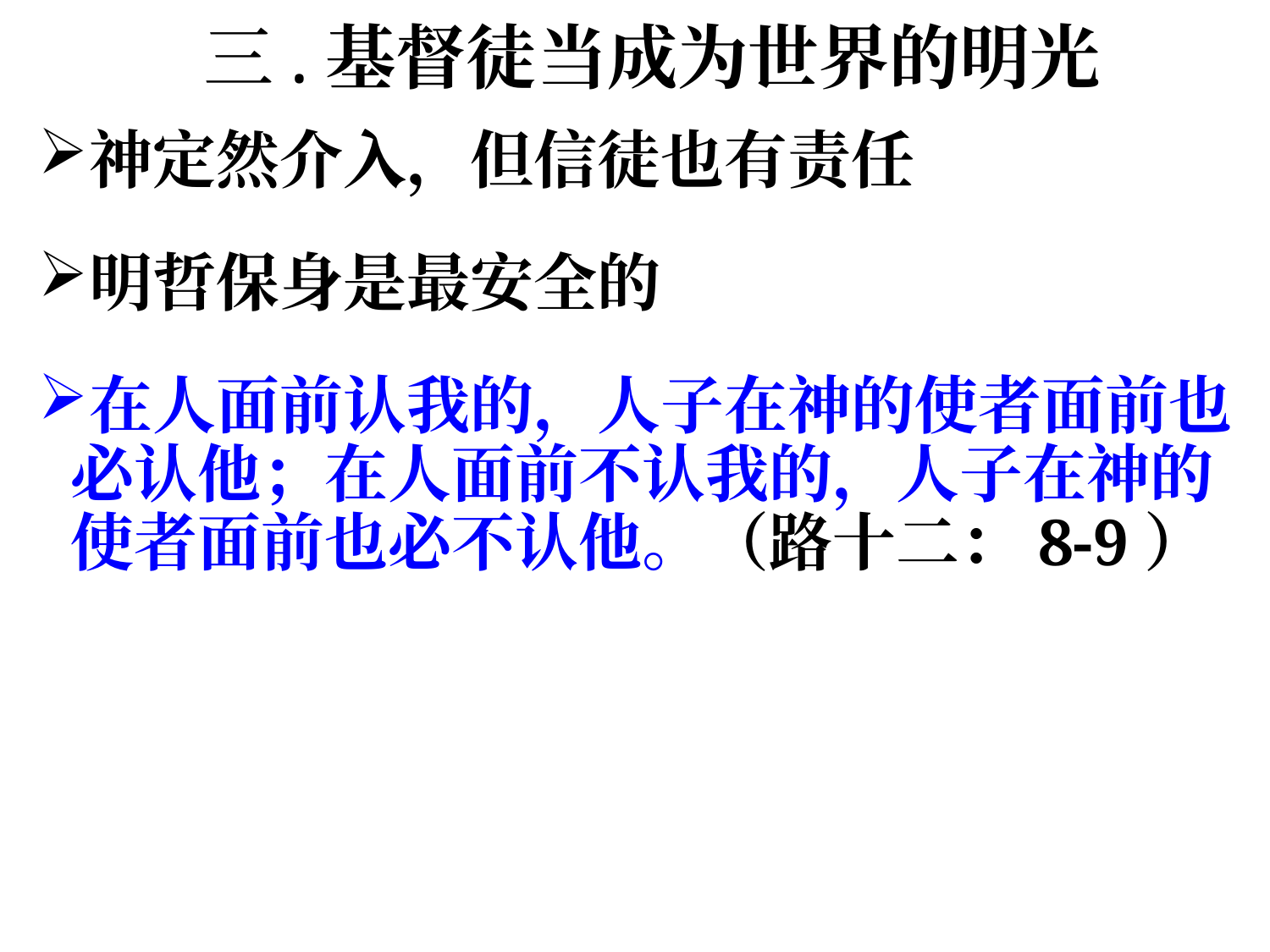

# 三.基督徒当成为世界的明光
神定然介入，但信徒也有责任

明哲保身是最安全的

在人面前认我的，人子在神的使者面前也必认他；在人面前不认我的，人子在神的使者面前也必不认他。（路十二：8-9）